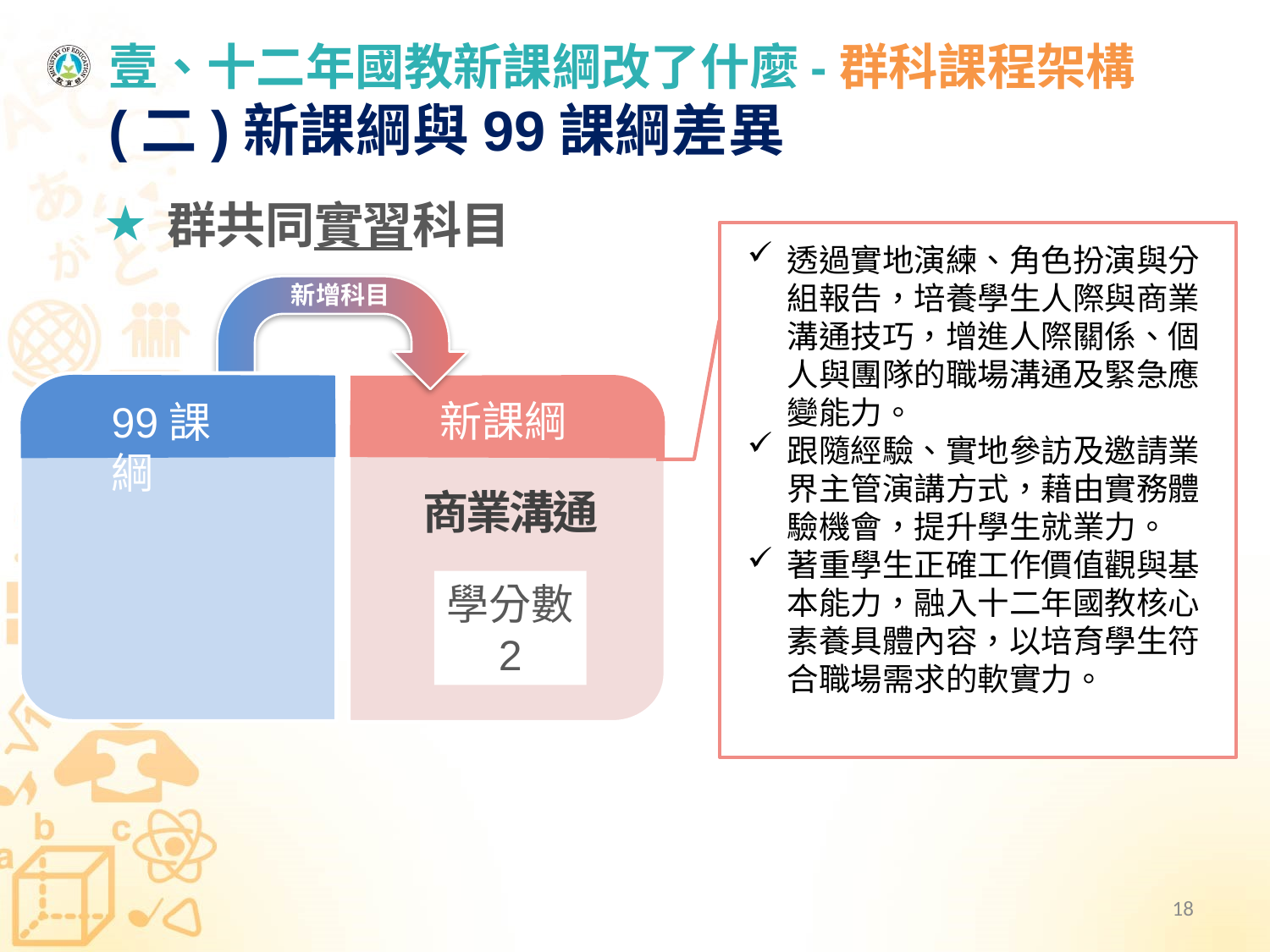

# 壹、十二年國教新課綱改了什麼-群科課程架構 (二)新課綱與99課綱差異
群共同實習科目

透過實地演練、角色扮演與分組報告，培養學生人際與商業溝通技巧，增進人際關係、個人與團隊的職場溝通及緊急應變能力。
跟隨經驗、實地參訪及邀請業界主管演講方式，藉由實務體驗機會，提升學生就業力。
著重學生正確工作價值觀與基本能力，融入十二年國教核心素養具體內容，以培育學生符合職場需求的軟實力。
新增科目

99課綱

商業溝通

新課綱
學分數
2
18